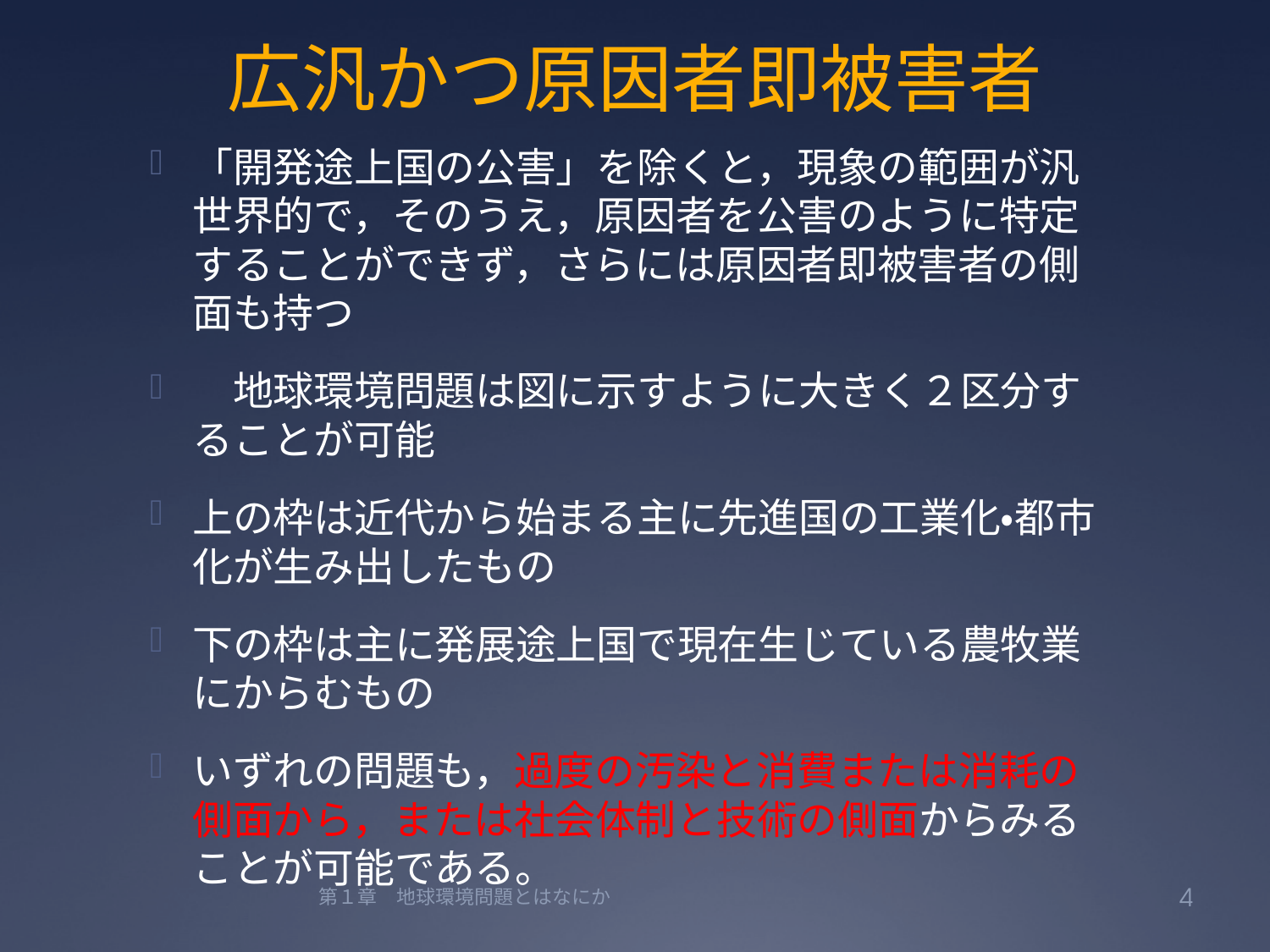

# 広汎かつ原因者即被害者
「開発途上国の公害」を除くと，現象の範囲が汎世界的で，そのうえ，原因者を公害のように特定することができず，さらには原因者即被害者の側面も持つ
　地球環境問題は図に示すように大きく２区分することが可能
上の枠は近代から始まる主に先進国の工業化・都市化が生み出したもの
下の枠は主に発展途上国で現在生じている農牧業にからむもの
いずれの問題も，過度の汚染と消費または消耗の側面から，または社会体制と技術の側面からみることが可能である。

第１章　地球環境問題とはなにか
4